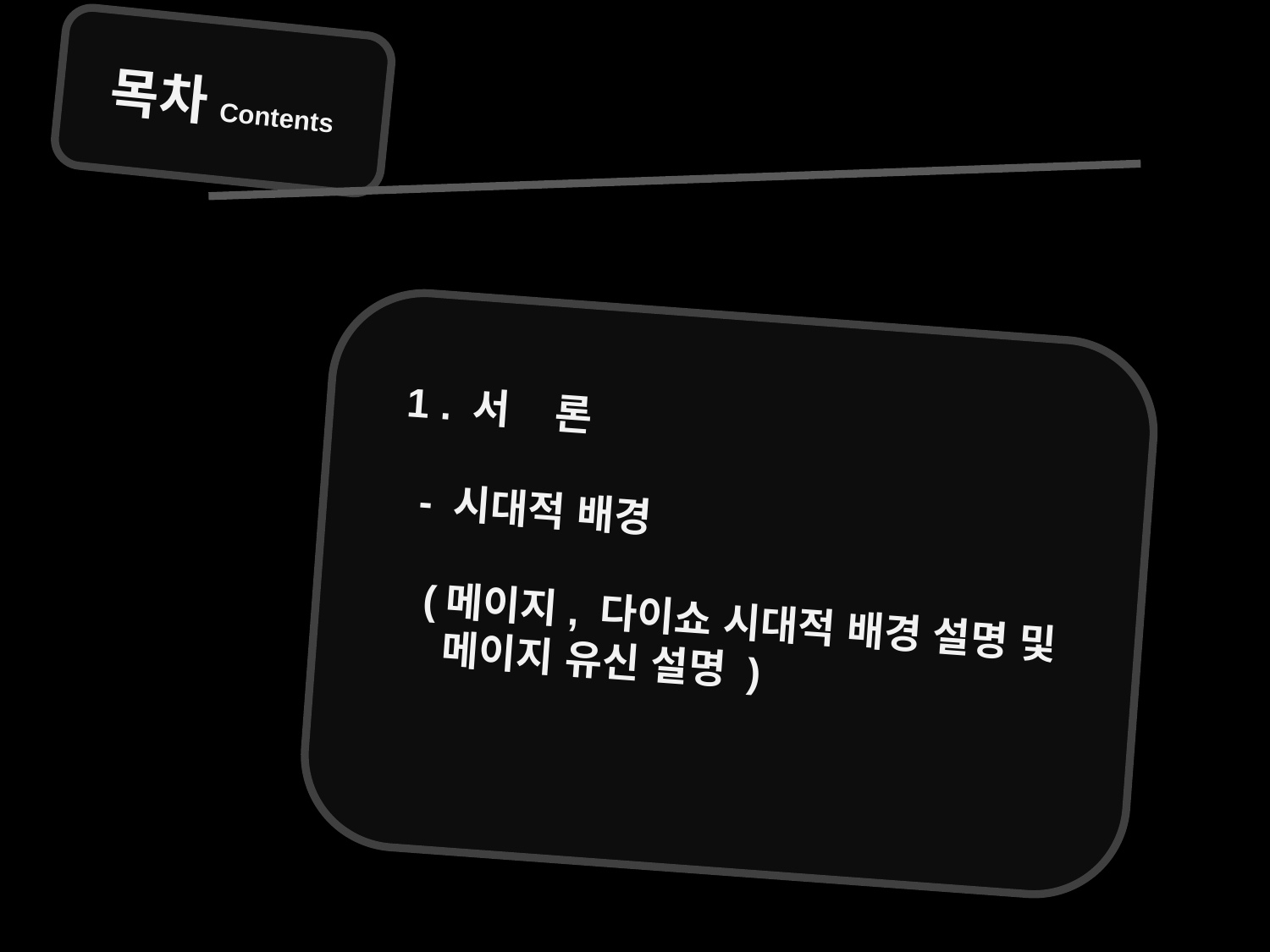

목차Contents
   1 . 서    론

     - 시대적 배경

      (메이지, 다이쇼 시대적 배경 설명 및
       메이지 유신 설명 )

   2 . 본    론

     - 도시 기반

     - 대중 매체

     - 여가 문화

     - 패션/소비문화

   1 . 결    론

     - 메이지 유신 이후

     - 한국의 근대화와 비교

     - 시사점